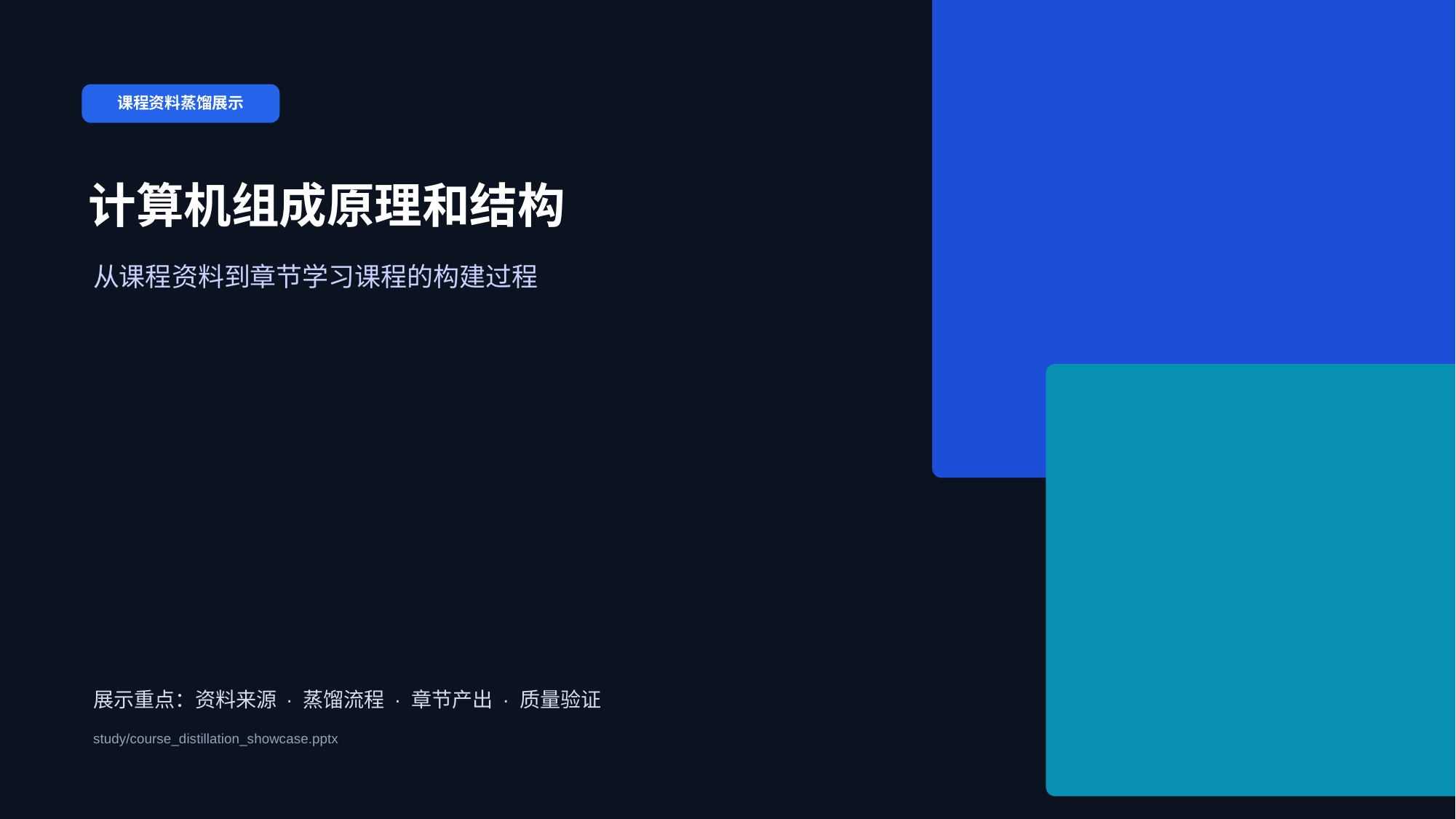

课程资料蒸馏展示
计算机组成原理和结构
从课程资料到章节学习课程的构建过程

展示重点：资料来源 · 蒸馏流程 · 章节产出 · 质量验证
study/course_distillation_showcase.pptx